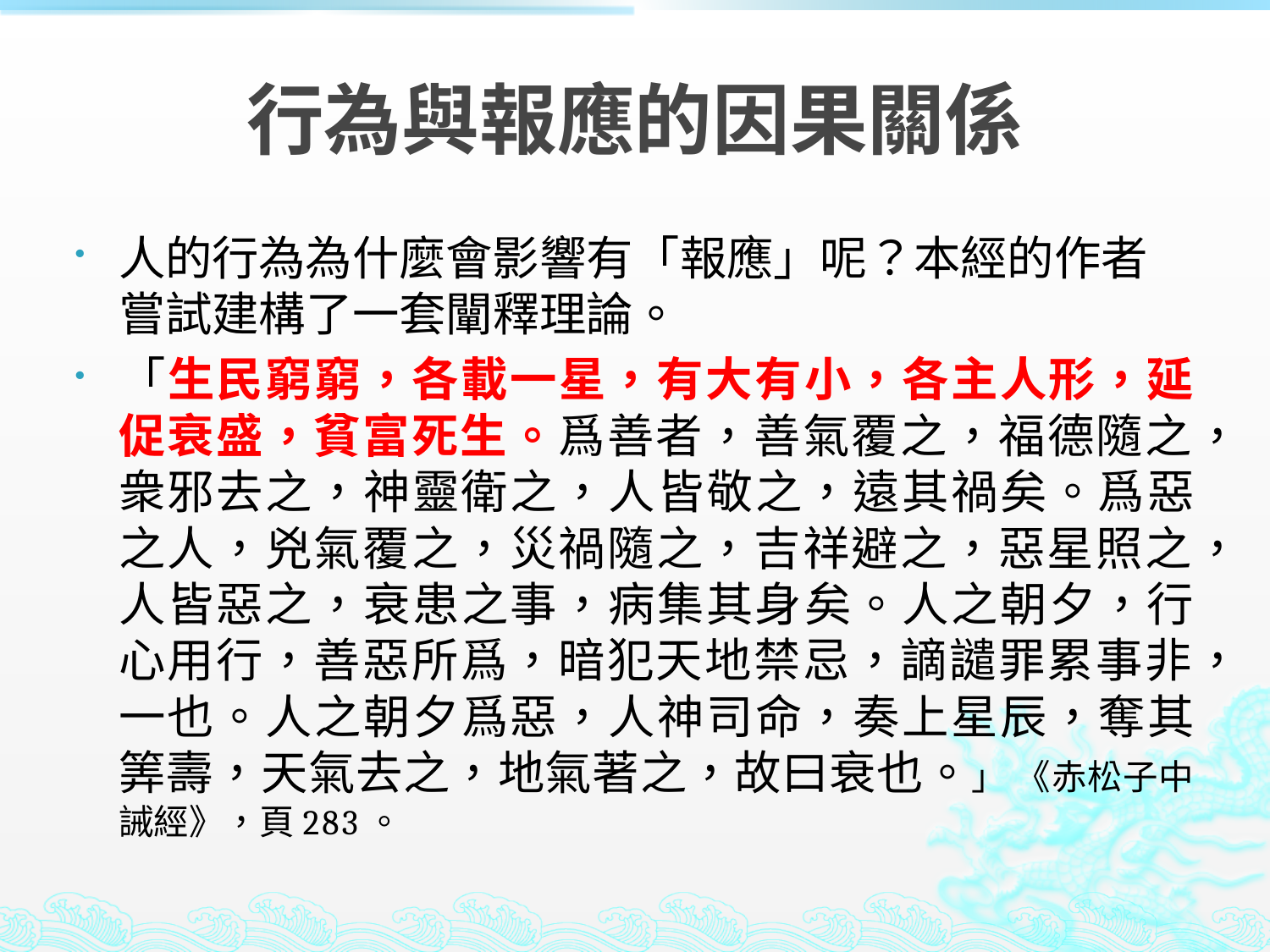

# 行為與報應的因果關係
人的行為為什麼會影響有「報應」呢？本經的作者嘗試建構了一套闡釋理論。
「生民窮窮，各載一星，有大有小，各主人形，延促衰盛，貧富死生。爲善者，善氣覆之，福德隨之，衆邪去之，神靈衛之，人皆敬之，遠其禍矣。爲惡之人，兇氣覆之，災禍隨之，吉祥避之，惡星照之，人皆惡之，衰患之事，病集其身矣。人之朝夕，行心用行，善惡所爲，暗犯天地禁忌，謫譴罪累事非，一也。人之朝夕爲惡，人神司命，奏上星辰，奪其筭壽，天氣去之，地氣著之，故曰衰也。」 《赤松子中誡經》，頁283。